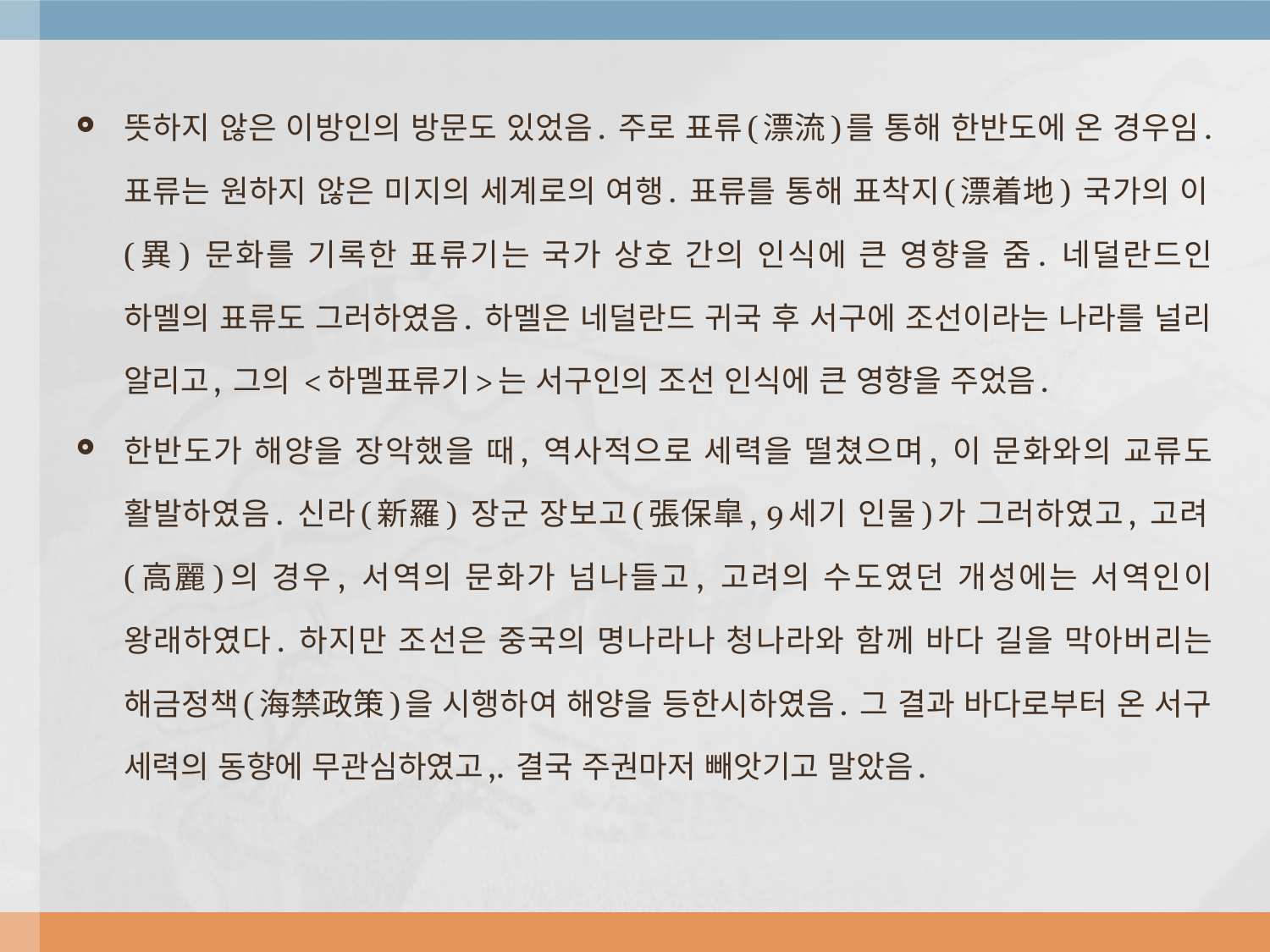

뜻하지 않은 이방인의 방문도 있었음. 주로 표류(漂流)를 통해 한반도에 온 경우임. 표류는 원하지 않은 미지의 세계로의 여행. 표류를 통해 표착지(漂着地) 국가의 이(異) 문화를 기록한 표류기는 국가 상호 간의 인식에 큰 영향을 줌. 네덜란드인 하멜의 표류도 그러하였음. 하멜은 네덜란드 귀국 후 서구에 조선이라는 나라를 널리 알리고, 그의 <하멜표류기>는 서구인의 조선 인식에 큰 영향을 주었음.
한반도가 해양을 장악했을 때, 역사적으로 세력을 떨쳤으며, 이 문화와의 교류도 활발하였음. 신라(新羅) 장군 장보고(張保皐, 9세기 인물)가 그러하였고, 고려(高麗)의 경우, 서역의 문화가 넘나들고, 고려의 수도였던 개성에는 서역인이 왕래하였다. 하지만 조선은 중국의 명나라나 청나라와 함께 바다 길을 막아버리는 해금정책(海禁政策)을 시행하여 해양을 등한시하였음. 그 결과 바다로부터 온 서구 세력의 동향에 무관심하였고,. 결국 주권마저 빼앗기고 말았음.